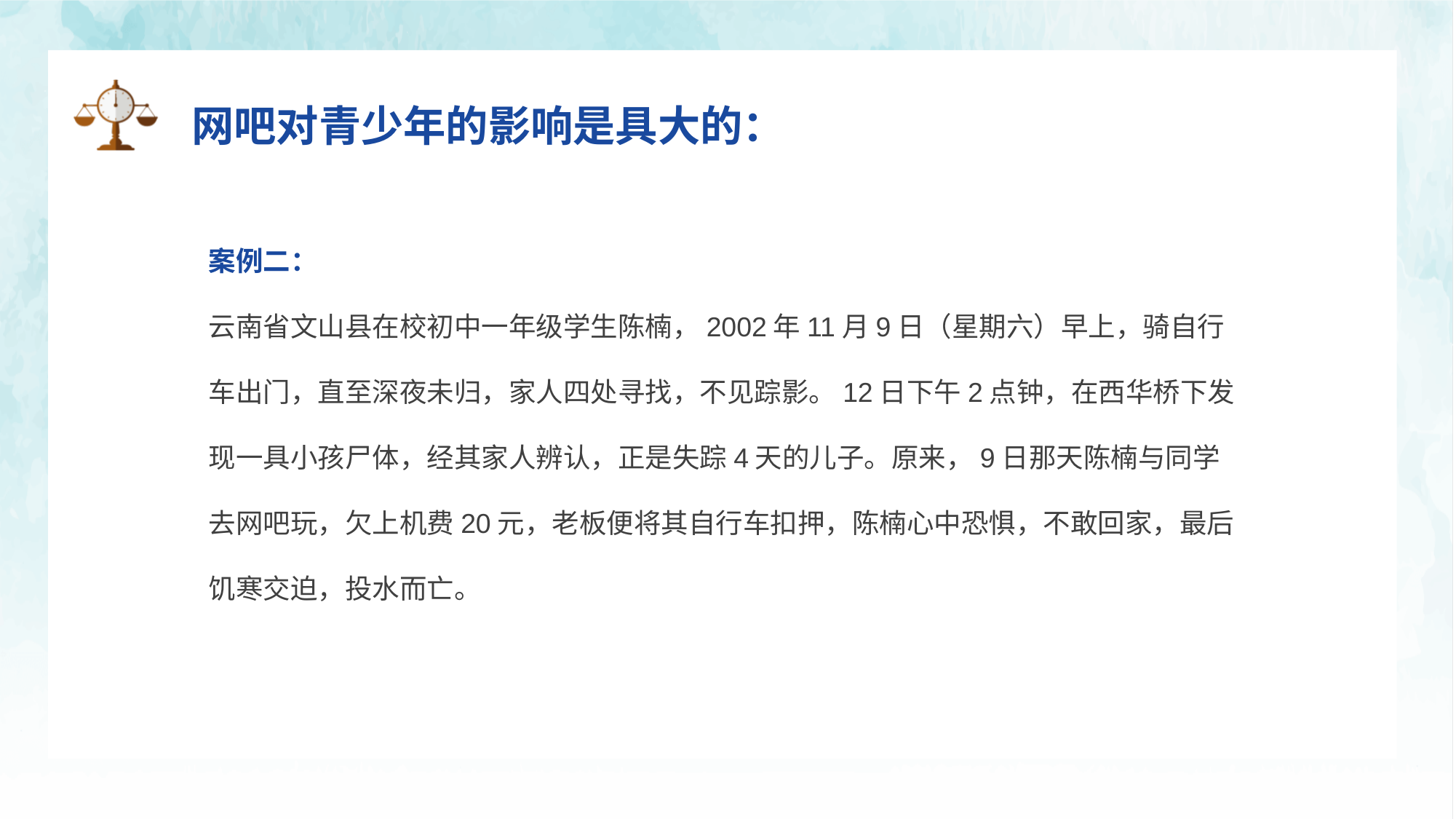

网吧对青少年的影响是具大的：
案例二：
云南省文山县在校初中一年级学生陈楠，2002年11月9日（星期六）早上，骑自行车出门，直至深夜未归，家人四处寻找，不见踪影。12日下午2点钟，在西华桥下发现一具小孩尸体，经其家人辨认，正是失踪4天的儿子。原来，9日那天陈楠与同学去网吧玩，欠上机费20元，老板便将其自行车扣押，陈楠心中恐惧，不敢回家，最后饥寒交迫，投水而亡。